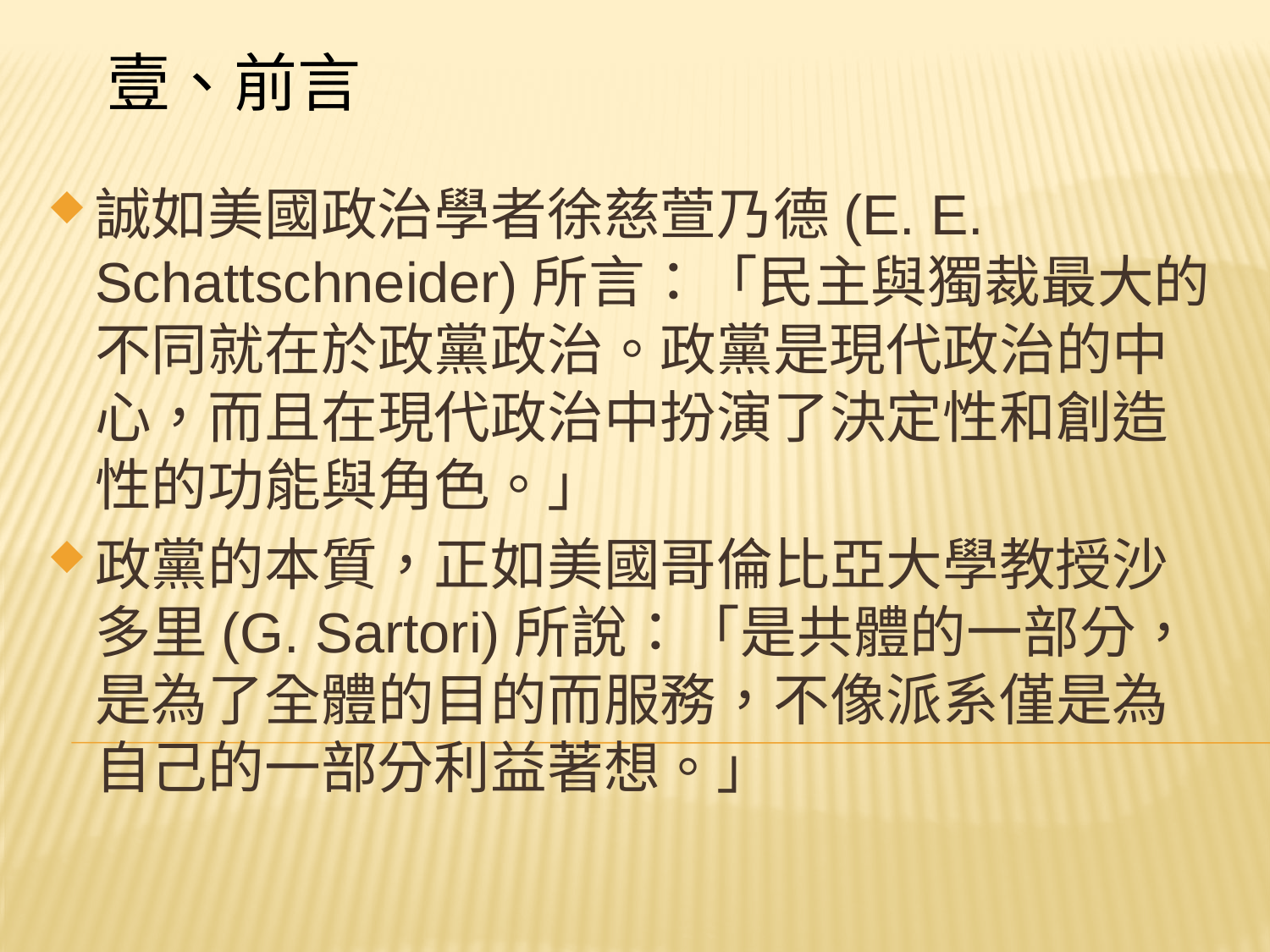

# 壹、前言
誠如美國政治學者徐慈萱乃德(E. E. Schattschneider)所言：「民主與獨裁最大的不同就在於政黨政治。政黨是現代政治的中心，而且在現代政治中扮演了決定性和創造性的功能與角色。」
政黨的本質，正如美國哥倫比亞大學教授沙多里(G. Sartori)所說：「是共體的一部分，是為了全體的目的而服務，不像派系僅是為自己的一部分利益著想。」